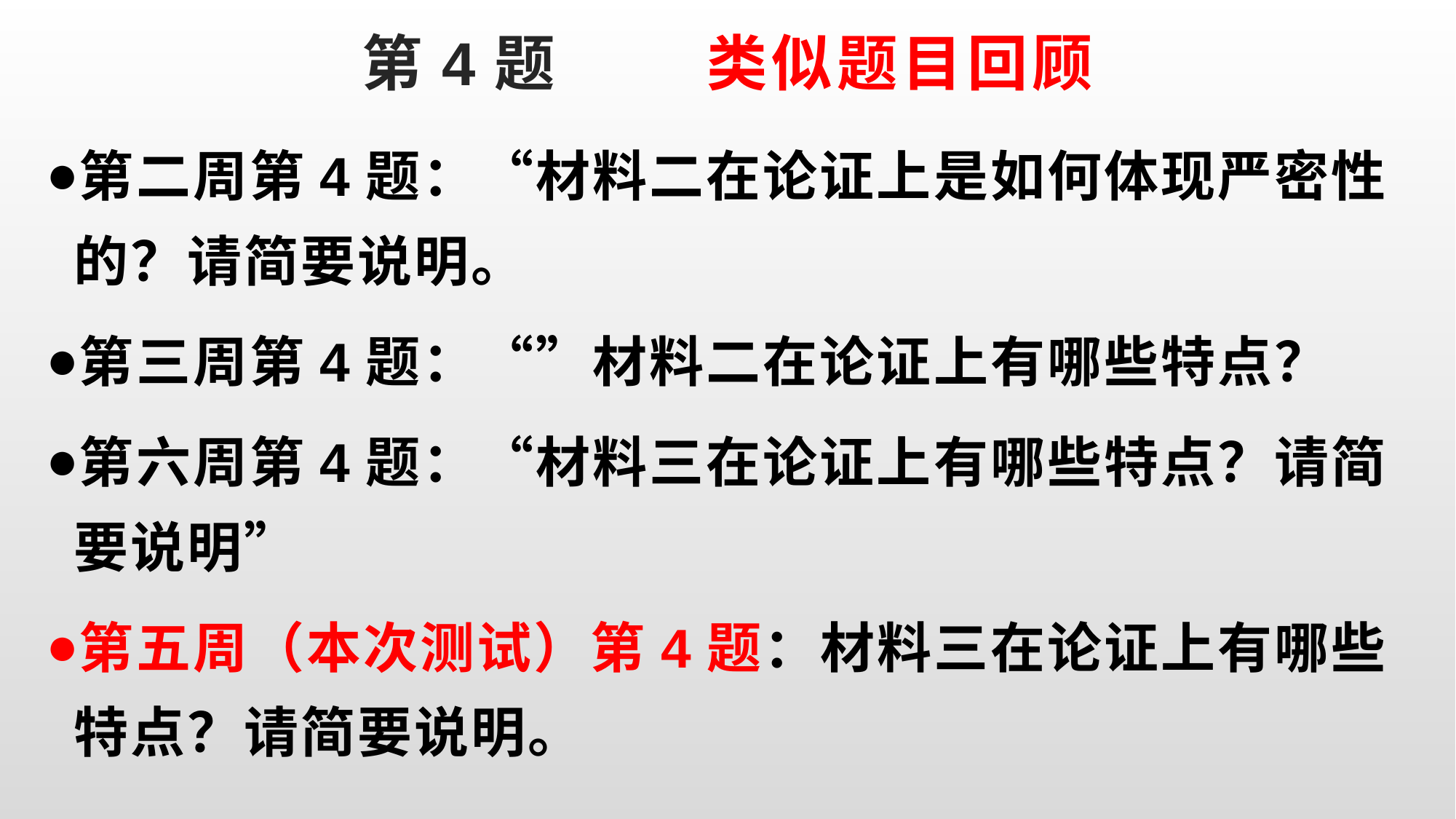

# 第4题        类似题目回顾
第二周第4题：“材料二在论证上是如何体现严密性的？请简要说明。
第三周第4题：“”材料二在论证上有哪些特点？
第六周第4题：“材料三在论证上有哪些特点？请简要说明”
第五周（本次测试）第4题：材料三在论证上有哪些特点？请简要说明。